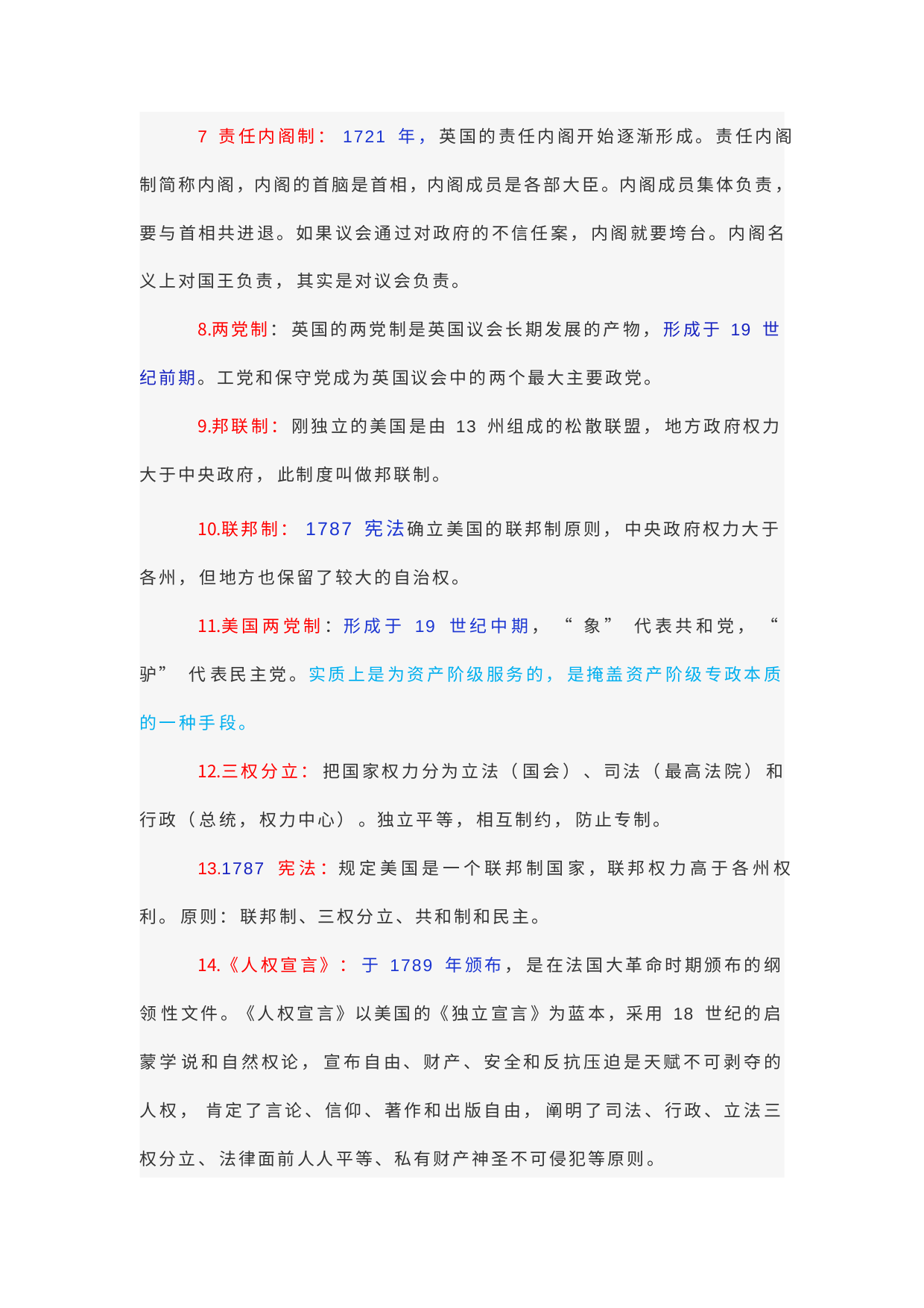

7 责任内阁制： 1721 年， 英国的责任内阁开始逐渐形成。责任内阁
制简称内阁，内阁的首脑是首相，内阁成员是各部大臣。内阁成员集体负责， 要与首相共进退。如果议会通过对政府的不信任案， 内阁就要垮台。内阁名 义上对国王负责， 其实是对议会负责。
两党制： 英国的两党制是英国议会长期发展的产物， 形成于 19 世 纪前期。工党和保守党成为英国议会中的两个最大主要政党。
邦联制： 刚独立的美国是由 13 州组成的松散联盟， 地方政府权力 大于中央政府， 此制度叫做邦联制。
联邦制： 1787 宪法确立美国的联邦制原则， 中央政府权力大于 各州， 但地方也保留了较大的自治权。
美国两党制：形成于 19 世纪中期，“ 象”代表共和党，“ 驴”代 表民主党。实质上是为资产阶级服务的， 是掩盖资产阶级专政本质的一种手 段。
三权分立： 把国家权力分为立法（ 国会） 、司法（ 最高法院） 和 行政（ 总统， 权力中心） 。独立平等， 相互制约， 防止专制。
1787 宪法：规定美国是一个联邦制国家，联邦权力高于各州权利。 原则： 联邦制、三权分立、共和制和民主。
《人权宣言》： 于 1789 年颁布， 是在法国大革命时期颁布的纲领 性文件。《人权宣言》以美国的《独立宣言》为蓝本，采用 18 世纪的启蒙学 说和自然权论， 宣布自由、财产、安全和反抗压迫是天赋不可剥夺的人权，  肯定了言论、信仰、著作和出版自由， 阐明了司法、行政、立法三权分立、 法律面前人人平等、私有财产神圣不可侵犯等原则。